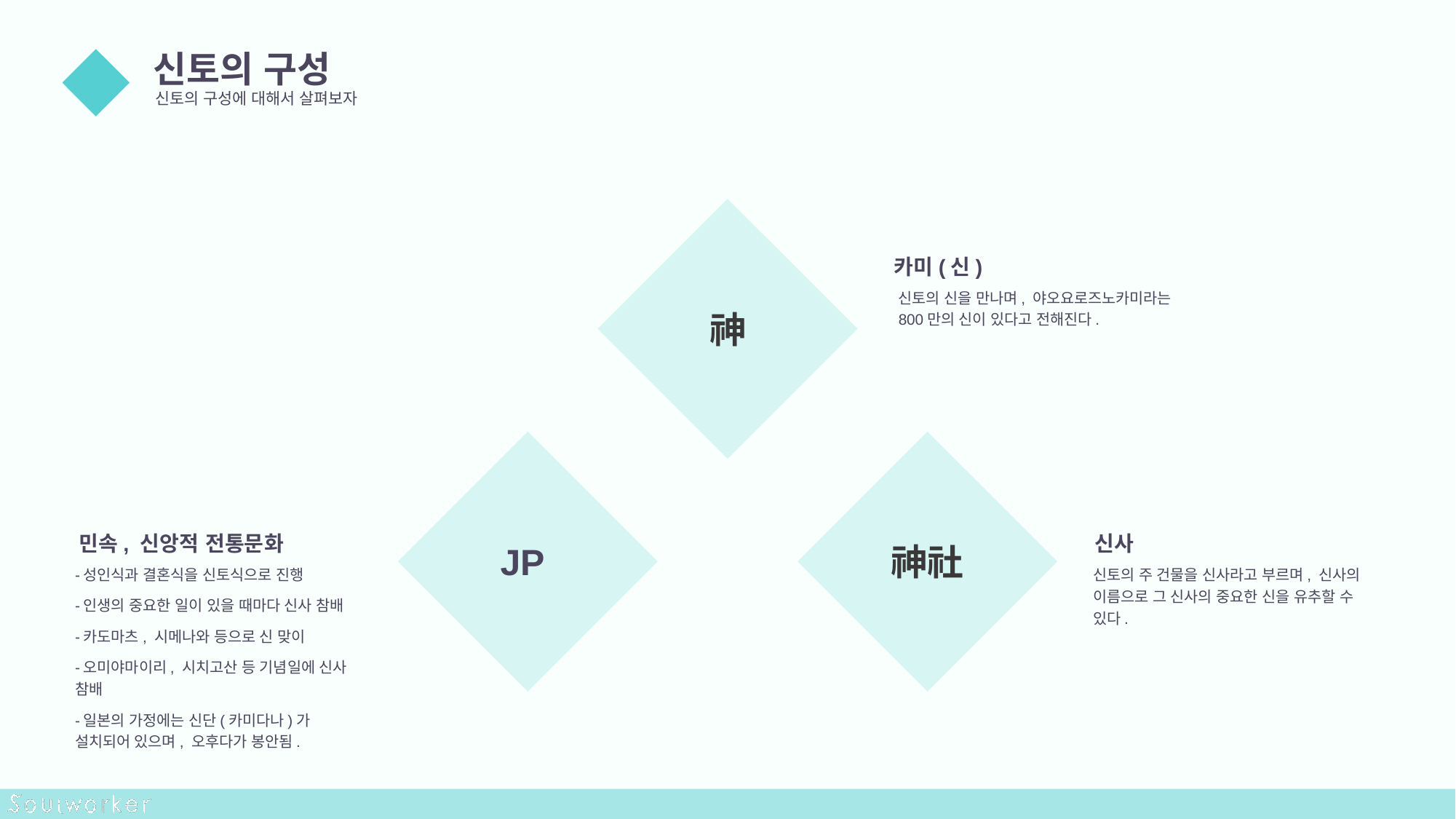

신토의 구성
신토의 구성에 대해서 살펴보자

01

카미(신)
신토의 신을 만나며, 야오요로즈노카미라는 800만의 신이 있다고 전해진다.
神

민속, 신앙적 전통문화
-성인식과 결혼식을 신토식으로 진행
-인생의 중요한 일이 있을 때마다 신사 참배
-카도마츠, 시메나와 등으로 신 맞이
-오미야마이리, 시치고산 등 기념일에 신사 참배
-일본의 가정에는 신단(카미다나)가 설치되어 있으며, 오후다가 봉안됨.
신사
신토의 주 건물을 신사라고 부르며, 신사의 이름으로 그 신사의 중요한 신을 유추할 수 있다.
JP
神社